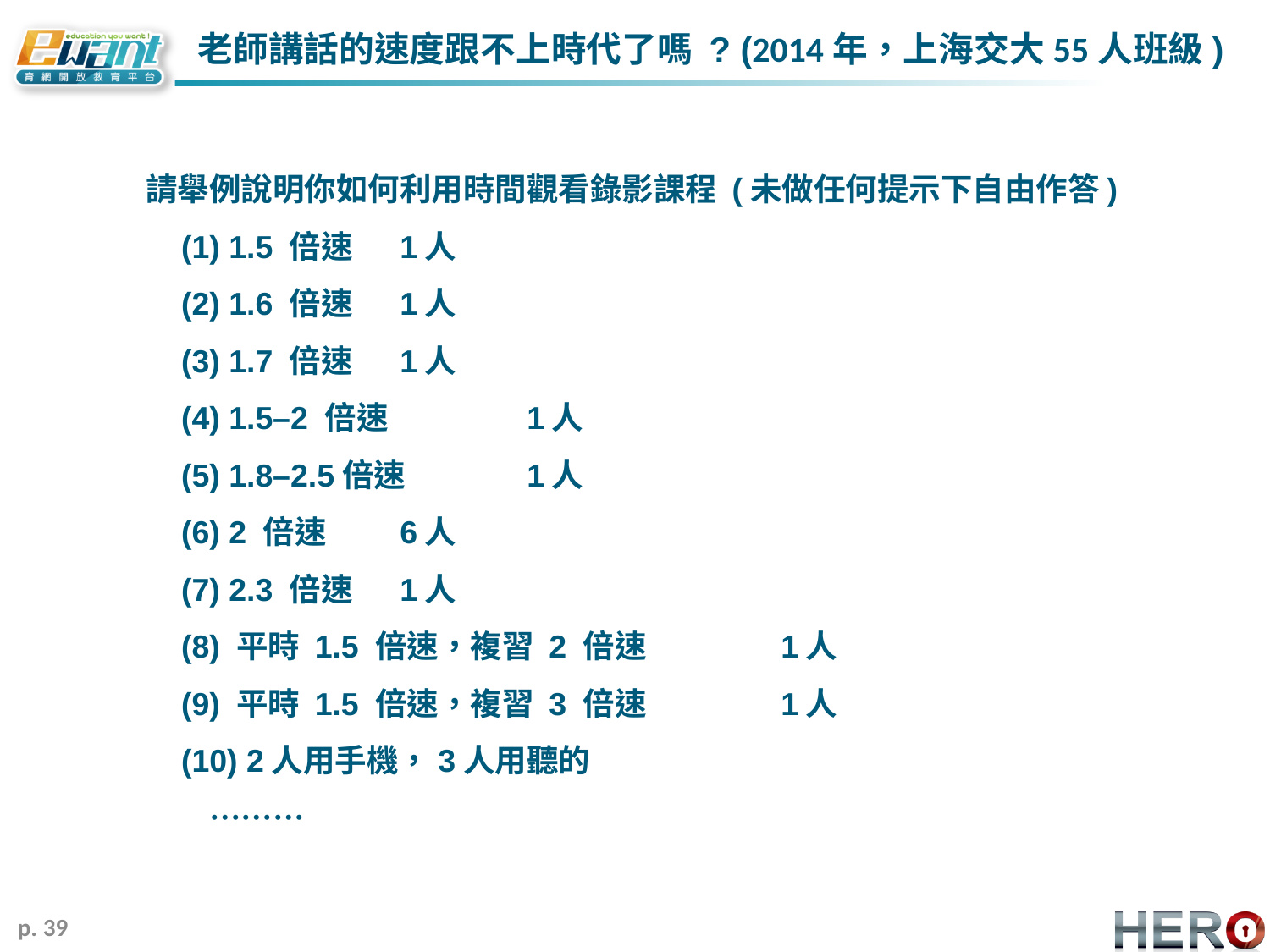

# 老師講話的速度跟不上時代了嗎 ? (2014年，上海交大55人班級)
請舉例說明你如何利用時間觀看錄影課程 (未做任何提示下自由作答)
    (1) 1.5 倍速  	1人
    (2) 1.6 倍速  	1人
    (3) 1.7 倍速  	1人
    (4) 1.5–2 倍速  	1人
    (5) 1.8–2.5倍速	1人
    (6) 2 倍速  	6人
    (7) 2.3 倍速  	1人
    (8) 平時 1.5 倍速，複習 2 倍速  	1人
    (9) 平時 1.5 倍速，複習 3 倍速  	1人
    (10) 2人用手機，3人用聽的
　　………
p. 39